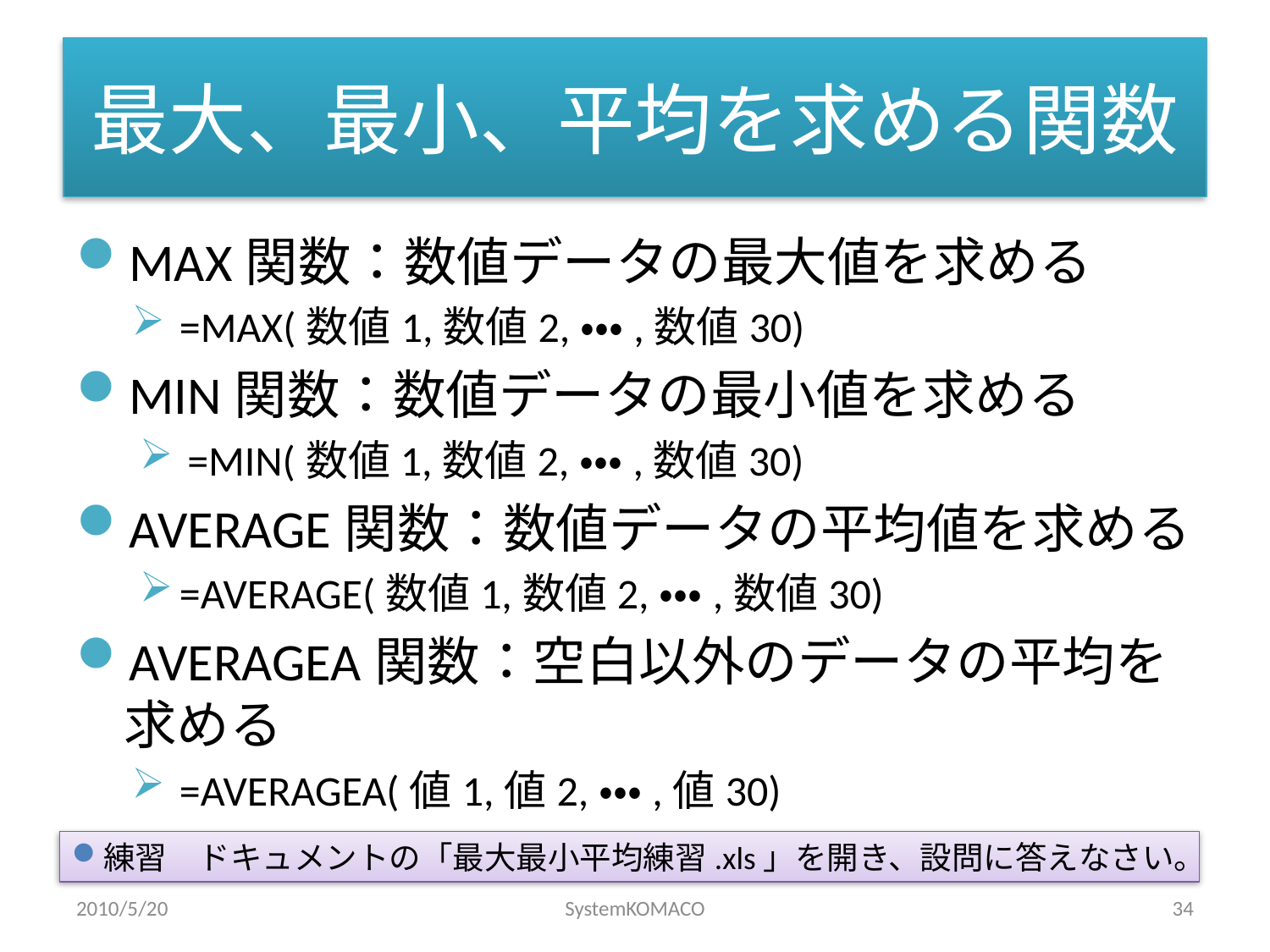

# 最大、最小、平均を求める関数
MAX関数：数値データの最大値を求める
=MAX(数値1,数値2,・・・,数値30)
MIN関数：数値データの最小値を求める
=MIN(数値1,数値2,・・・,数値30)
AVERAGE関数：数値データの平均値を求める
=AVERAGE(数値1,数値2,・・・,数値30)
AVERAGEA関数：空白以外のデータの平均を求める
=AVERAGEA(値1,値2,・・・,値30)

練習　ドキュメントの「最大最小平均練習.xls」を開き、設問に答えなさい。
2010/5/20
SystemKOMACO
34